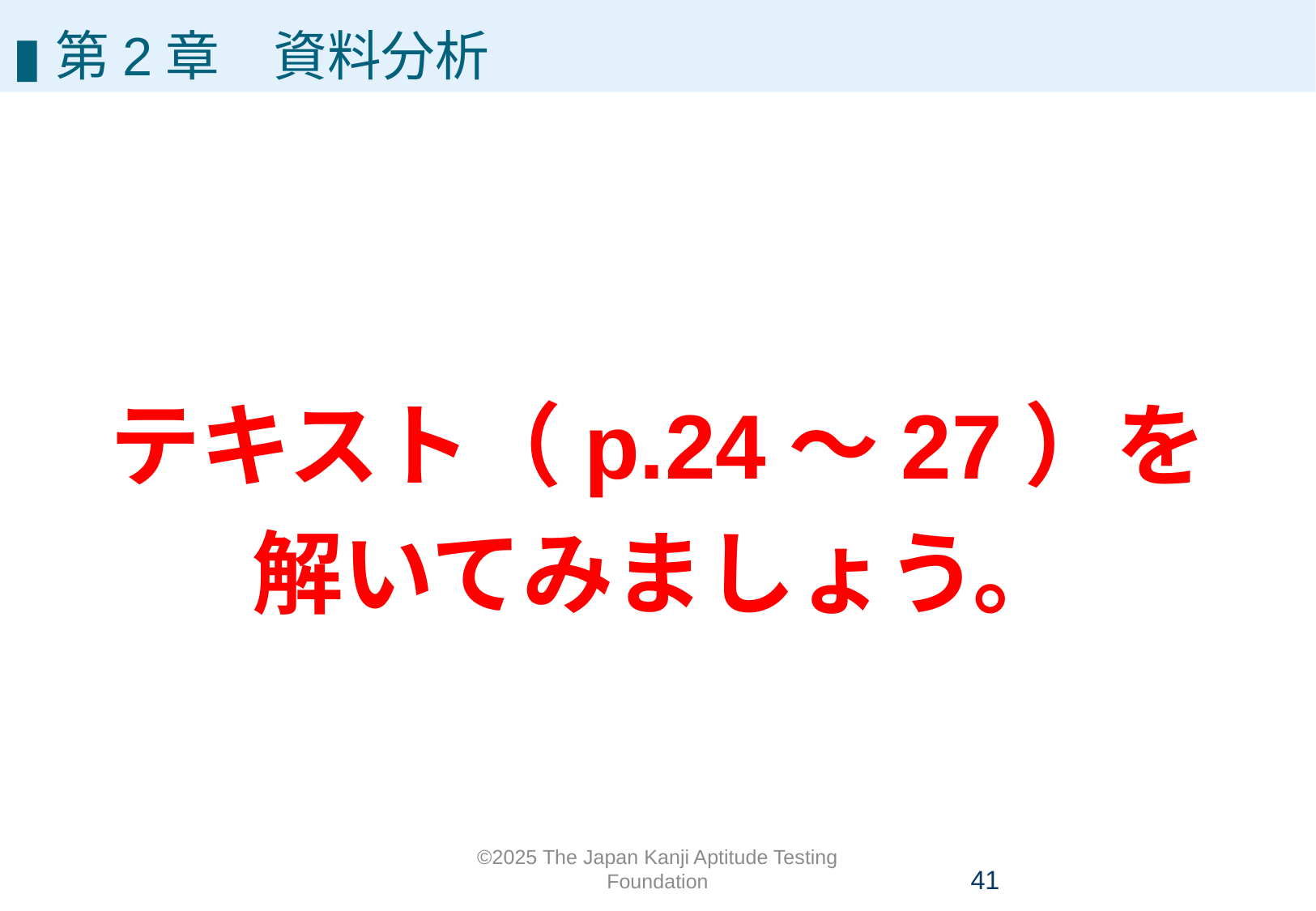

▮第2章　資料分析

テキスト（p.24～27）を
解いてみましょう。

©2025 The Japan Kanji Aptitude Testing Foundation
41